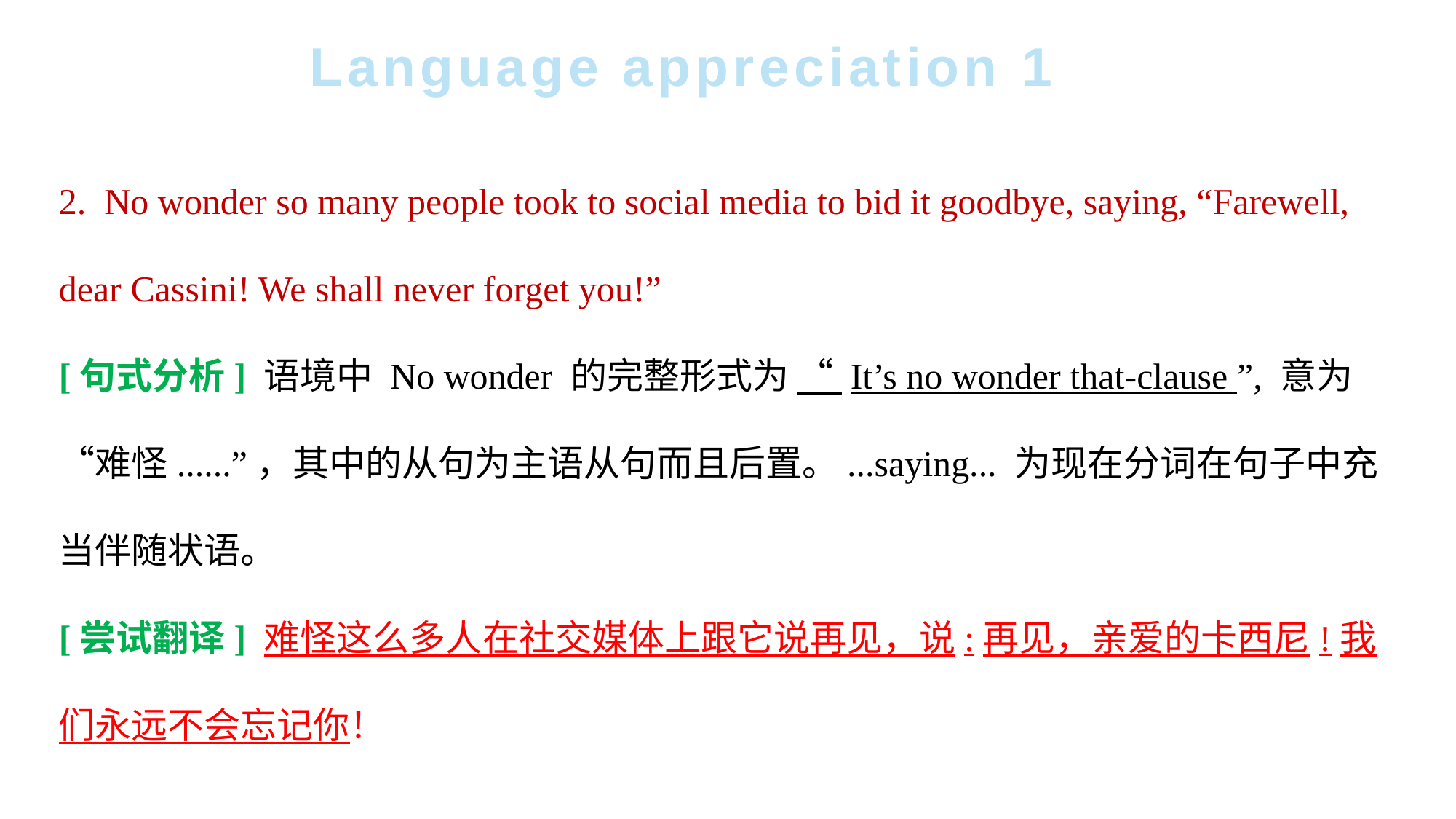

# Language appreciation 1
2.  No wonder so many people took to social media to bid it goodbye, saying, “Farewell, dear Cassini! We shall never forget you!”
[句式分析] 语境中 No wonder 的完整形式为 “ It’s no wonder that-clause ”, 意为“难怪......”，其中的从句为主语从句而且后置。...saying... 为现在分词在句子中充当伴随状语。
[尝试翻译] 难怪这么多人在社交媒体上跟它说再见，说:再见，亲爱的卡西尼!我们永远不会忘记你！